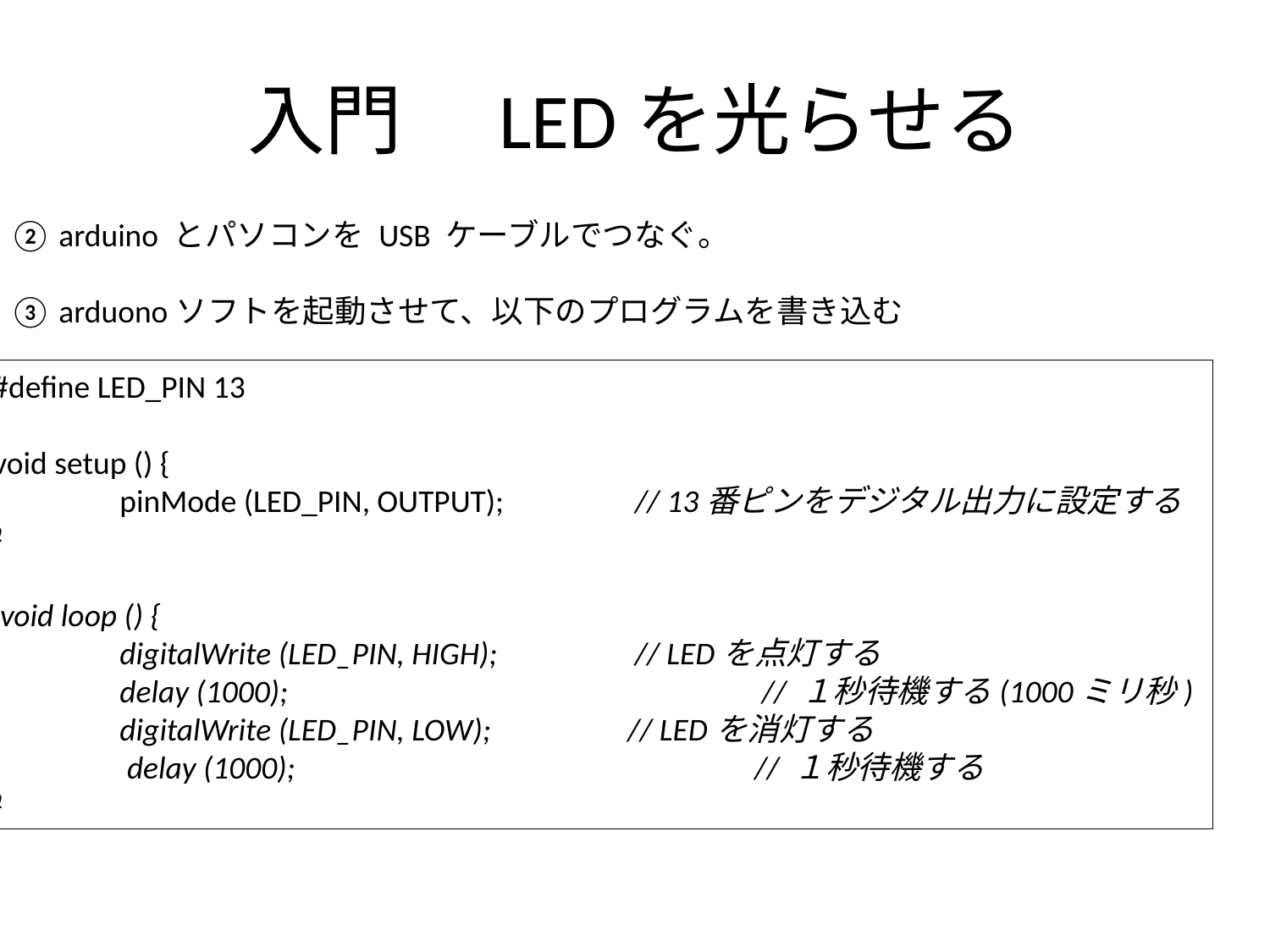

# 入門　LEDを光らせる
② arduino とパソコンを USB ケーブルでつなぐ。

③ arduonoソフトを起動させて、以下のプログラムを書き込む
#define LED_PIN 13

void setup () {
	pinMode (LED_PIN, OUTPUT);    	 // 13番ピンをデジタル出力に設定する
}

 void loop () {
	digitalWrite (LED_PIN, HIGH); 	 // LEDを点灯する
	delay (1000);                 			 // １秒待機する(1000ミリ秒)
	digitalWrite (LED_PIN, LOW); 	  	// LEDを消灯する
	 delay (1000); 			                 	// １秒待機する
}